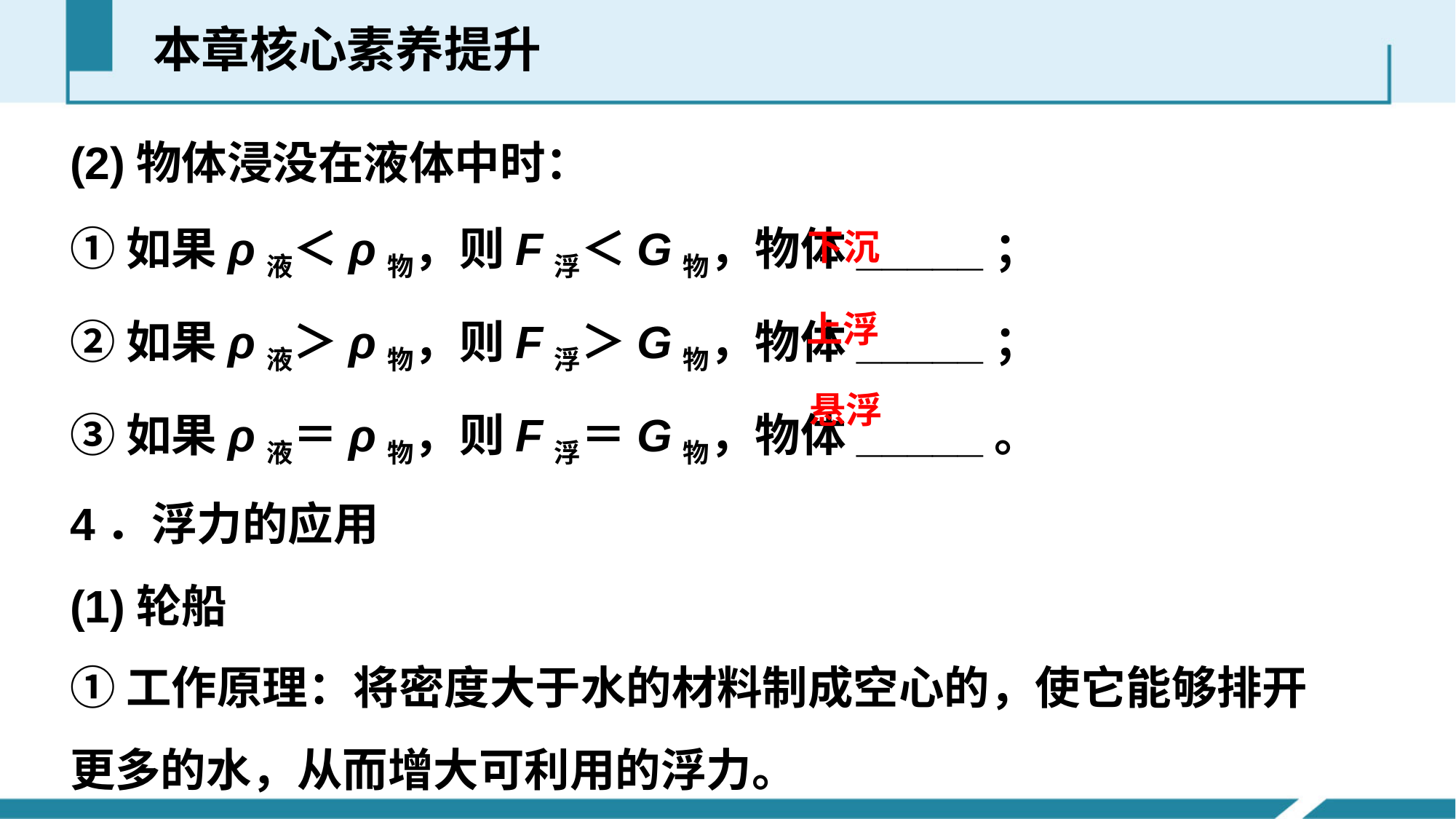

本章核心素养提升
(2)物体浸没在液体中时：
①如果ρ液＜ρ物，则F浮＜G物，物体_____；
②如果ρ液＞ρ物，则F浮＞G物，物体_____；
③如果ρ液＝ρ物，则F浮＝G物，物体_____。
4．浮力的应用
(1)轮船
①工作原理：将密度大于水的材料制成空心的，使它能够排开更多的水，从而增大可利用的浮力。
下沉
上浮
悬浮